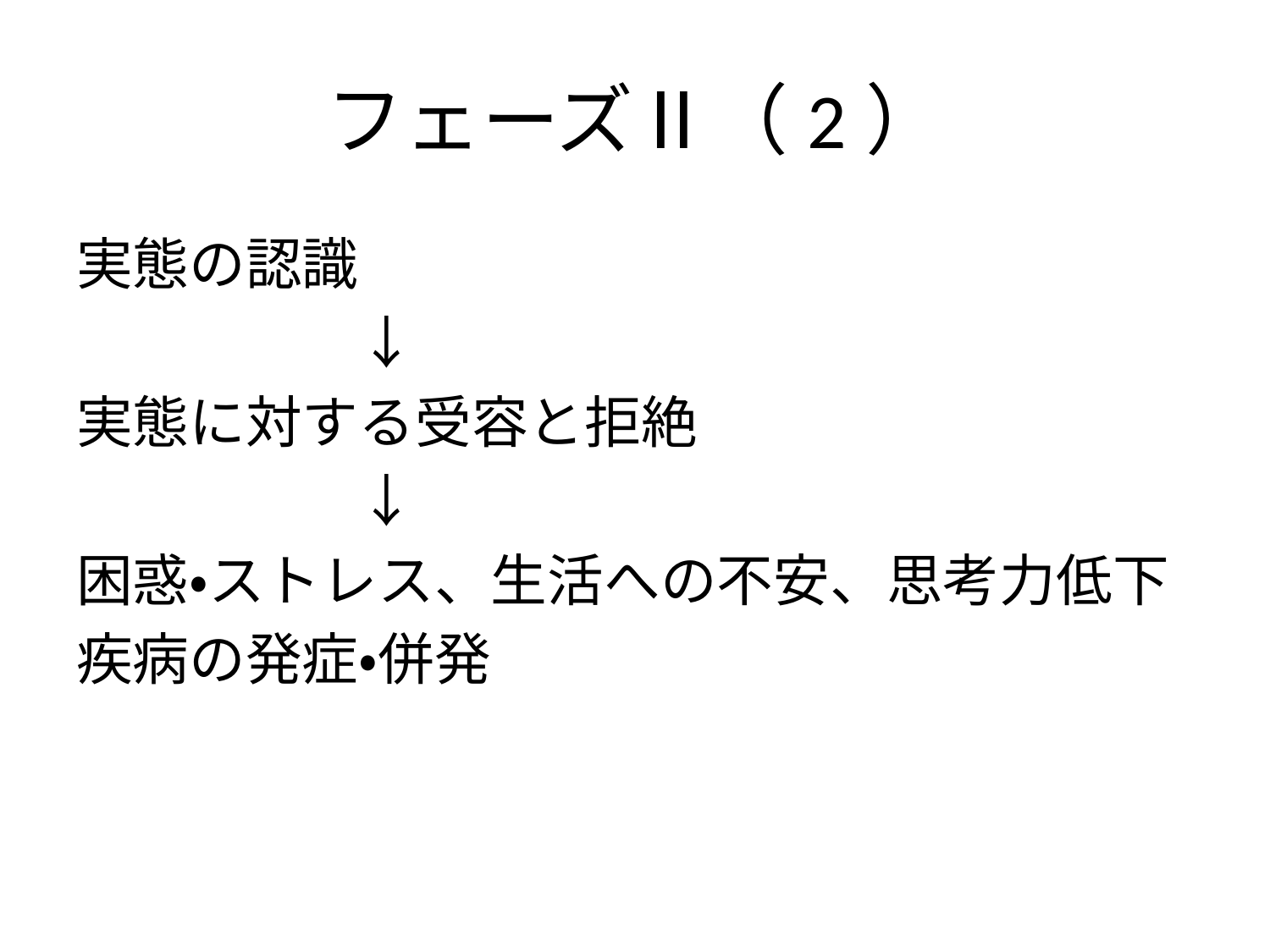

# フェーズⅡ（2）
実態の認識
　　　　　↓
実態に対する受容と拒絶
　　　　　↓
困惑・ストレス、生活への不安、思考力低下
疾病の発症・併発